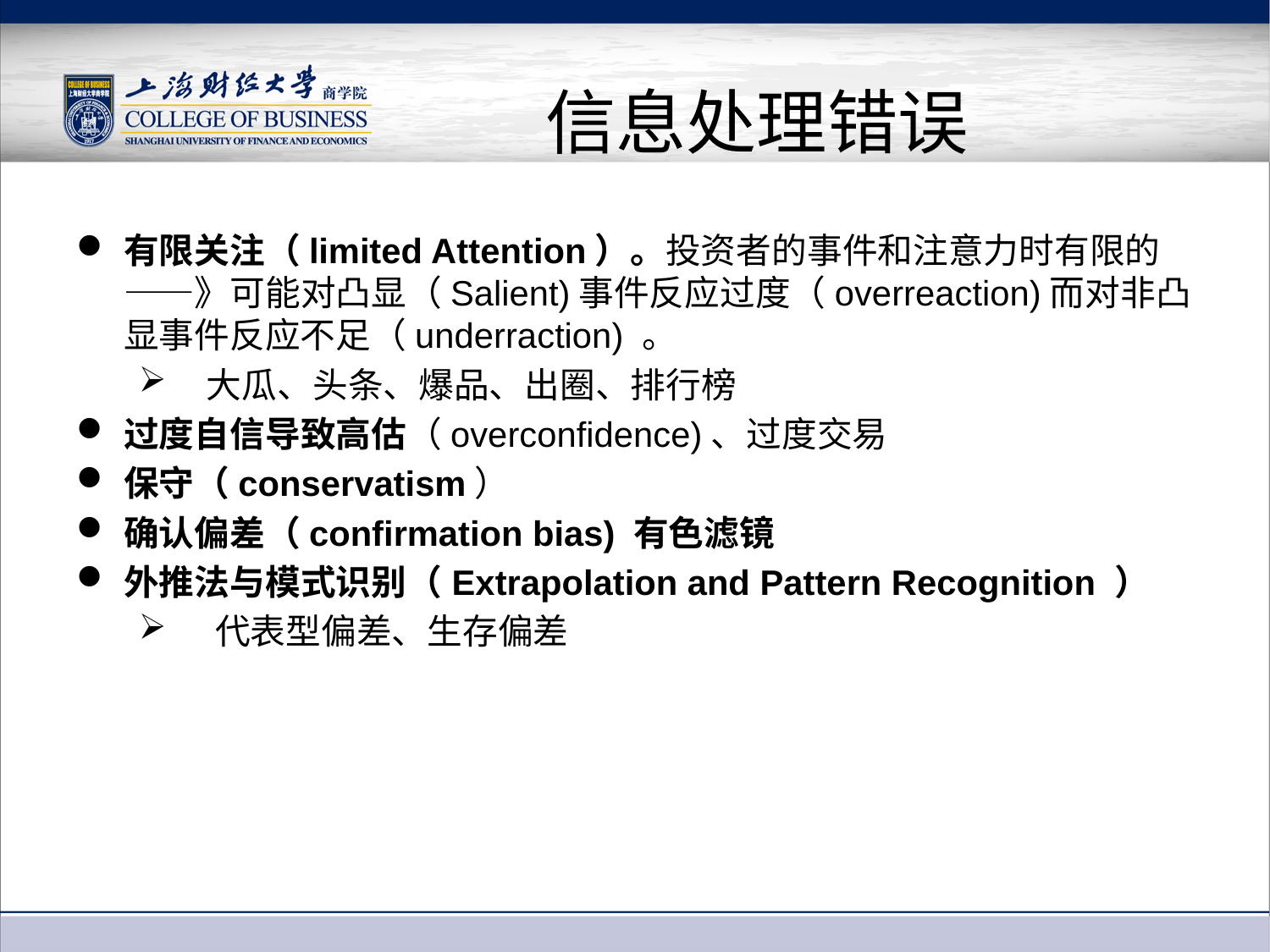

# 信息处理错误
有限关注（limited Attention）。投资者的事件和注意力时有限的——》可能对凸显（Salient)事件反应过度（overreaction)而对非凸显事件反应不足（underraction) 。
    大瓜、头条、爆品、出圈、排行榜
过度自信导致高估（overconfidence)、过度交易
保守（conservatism）
确认偏差（confirmation bias) 有色滤镜
外推法与模式识别（ Extrapolation and Pattern Recognition ）
     代表型偏差、生存偏差